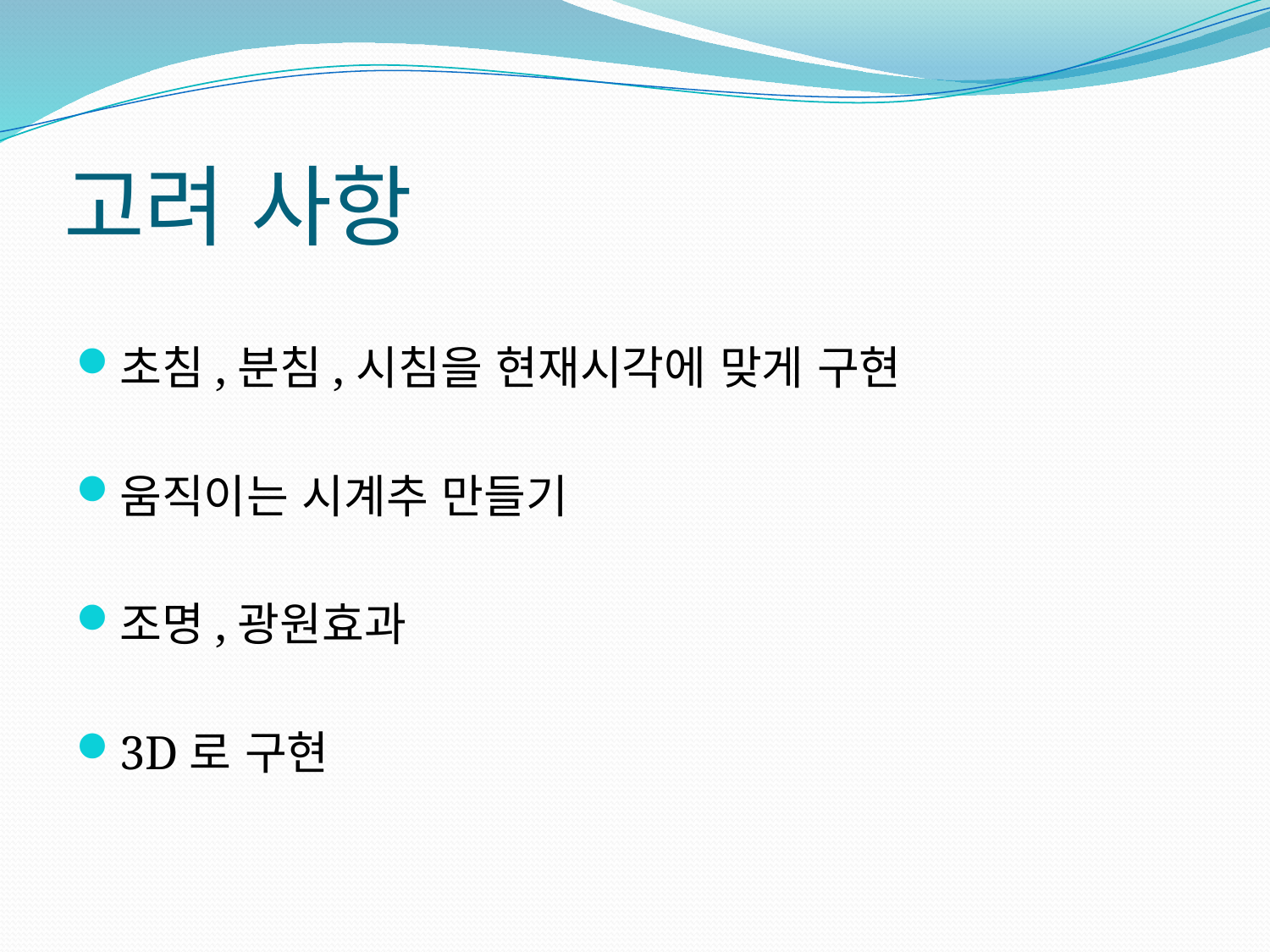

# 고려 사항

초침,분침,시침을 현재시각에 맞게 구현

움직이는 시계추 만들기

조명,광원효과

3D로 구현